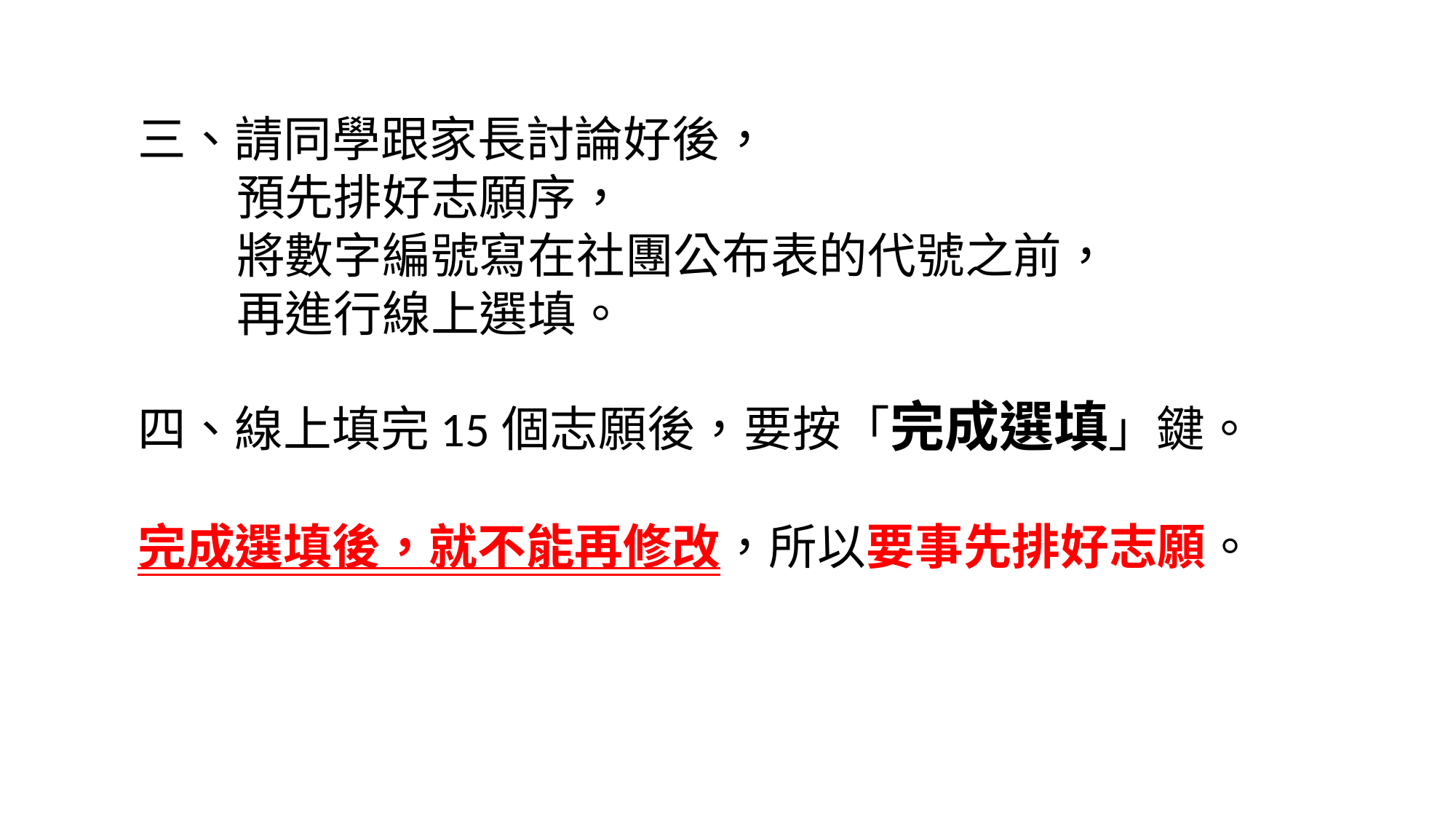

三、請同學跟家長討論好後，
        預先排好志願序，
        將數字編號寫在社團公布表的代號之前，
        再進行線上選填。

四、線上填完15個志願後，要按「完成選填」鍵。

完成選填後，就不能再修改，所以要事先排好志願。